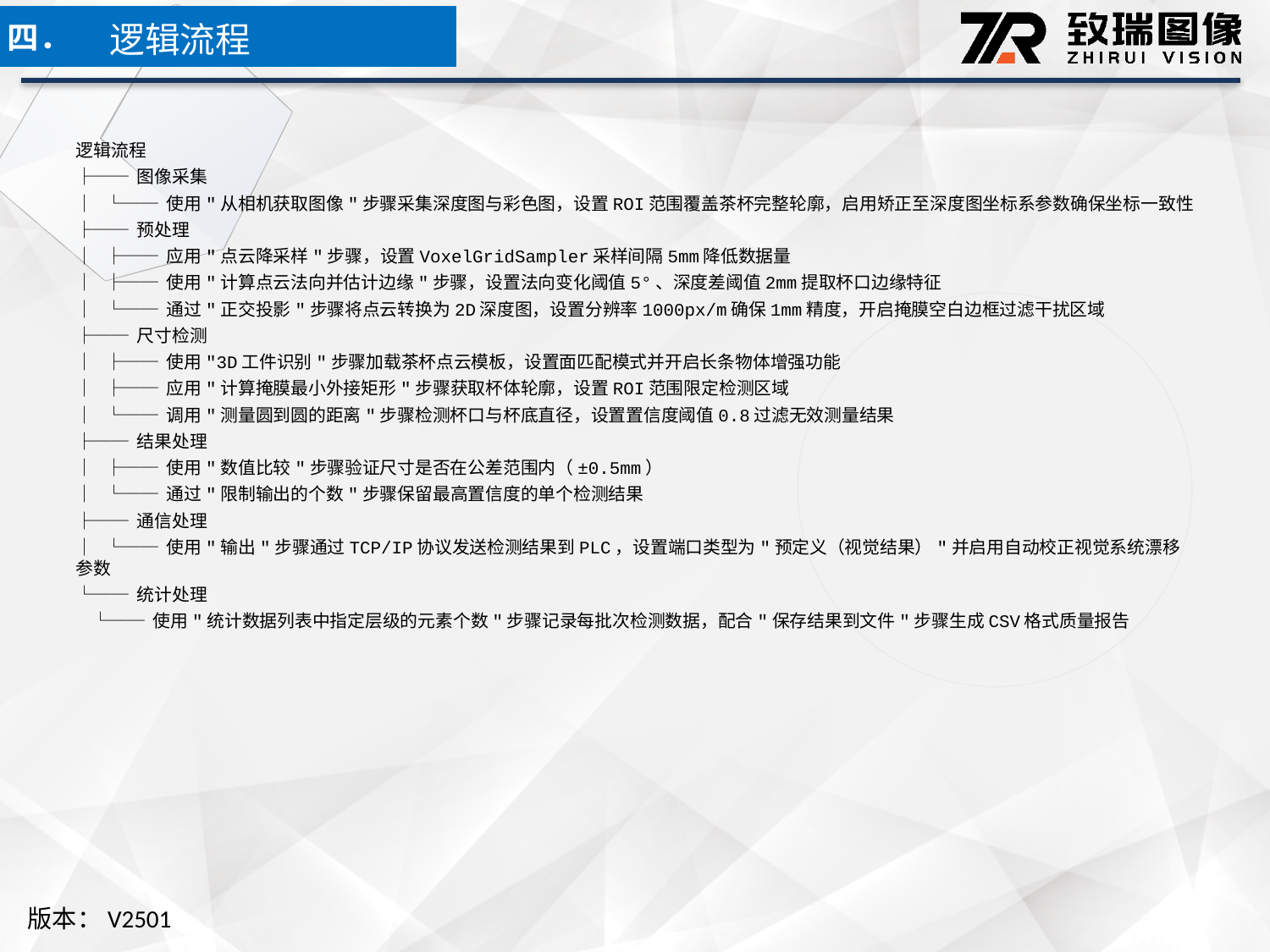

逻辑流程
四．

逻辑流程
├── 图像采集
│   └── 使用"从相机获取图像"步骤采集深度图与彩色图，设置ROI范围覆盖茶杯完整轮廓，启用矫正至深度图坐标系参数确保坐标一致性
├── 预处理
│   ├── 应用"点云降采样"步骤，设置VoxelGridSampler采样间隔5mm降低数据量
│   ├── 使用"计算点云法向并估计边缘"步骤，设置法向变化阈值5°、深度差阈值2mm提取杯口边缘特征
│   └── 通过"正交投影"步骤将点云转换为2D深度图，设置分辨率1000px/m确保1mm精度，开启掩膜空白边框过滤干扰区域
├── 尺寸检测
│   ├── 使用"3D工件识别"步骤加载茶杯点云模板，设置面匹配模式并开启长条物体增强功能
│   ├── 应用"计算掩膜最小外接矩形"步骤获取杯体轮廓，设置ROI范围限定检测区域
│   └── 调用"测量圆到圆的距离"步骤检测杯口与杯底直径，设置置信度阈值0.8过滤无效测量结果
├── 结果处理
│   ├── 使用"数值比较"步骤验证尺寸是否在公差范围内（±0.5mm）
│   └── 通过"限制输出的个数"步骤保留最高置信度的单个检测结果
├── 通信处理
│   └── 使用"输出"步骤通过TCP/IP协议发送检测结果到PLC，设置端口类型为"预定义（视觉结果）"并启用自动校正视觉系统漂移参数
└── 统计处理
    └── 使用"统计数据列表中指定层级的元素个数"步骤记录每批次检测数据，配合"保存结果到文件"步骤生成CSV格式质量报告